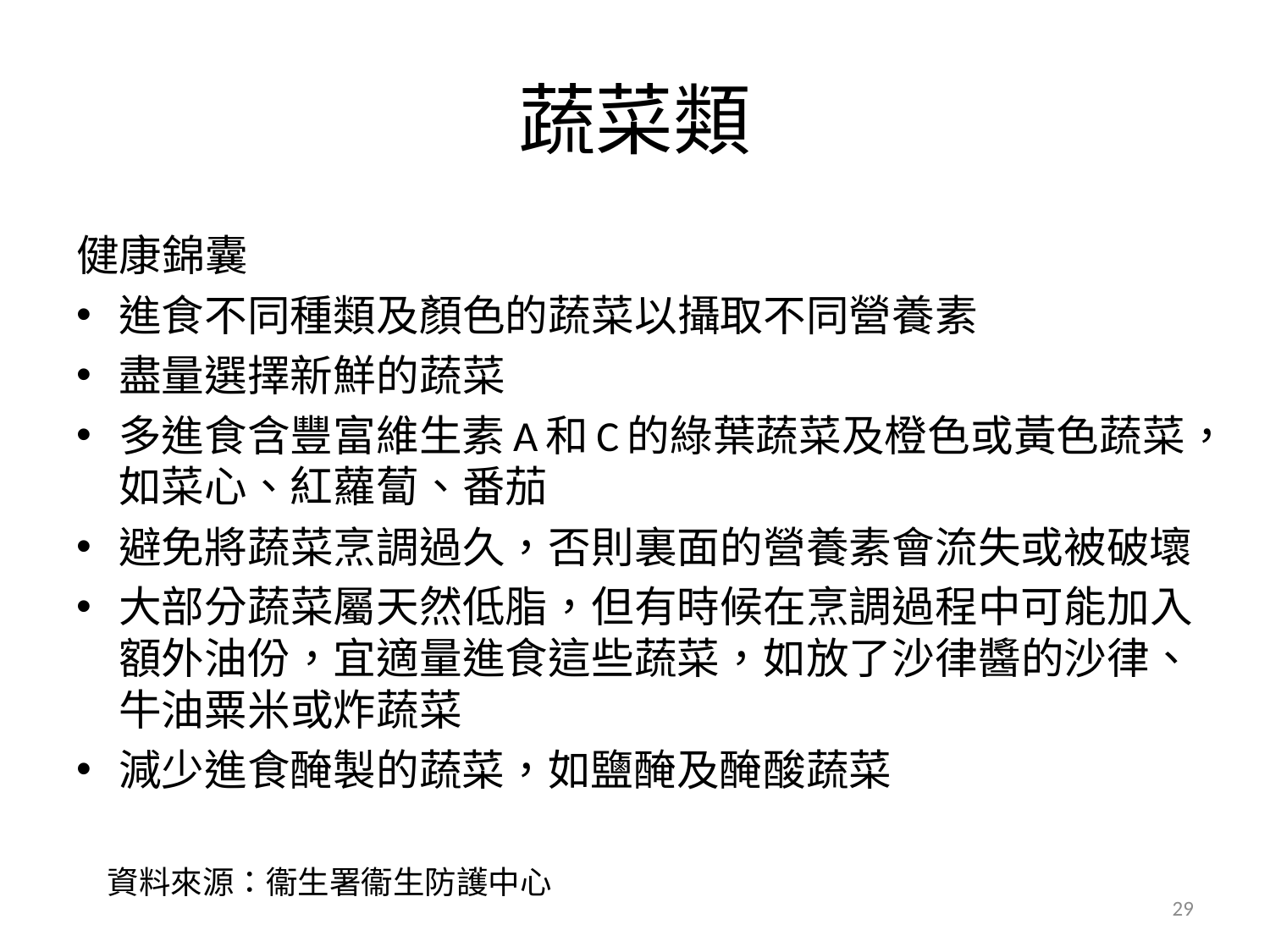

# 蔬菜類
健康錦囊
進食不同種類及顏色的蔬菜以攝取不同營養素
盡量選擇新鮮的蔬菜
多進食含豐富維生素A和C的綠葉蔬菜及橙色或黃色蔬菜，如菜心、紅蘿蔔、番茄
避免將蔬菜烹調過久，否則裏面的營養素會流失或被破壞
大部分蔬菜屬天然低脂，但有時候在烹調過程中可能加入額外油份，宜適量進食這些蔬菜，如放了沙律醬的沙律、牛油粟米或炸蔬菜
減少進食醃製的蔬菜，如鹽醃及醃酸蔬菜
資料來源：衞生署衞生防護中心
29